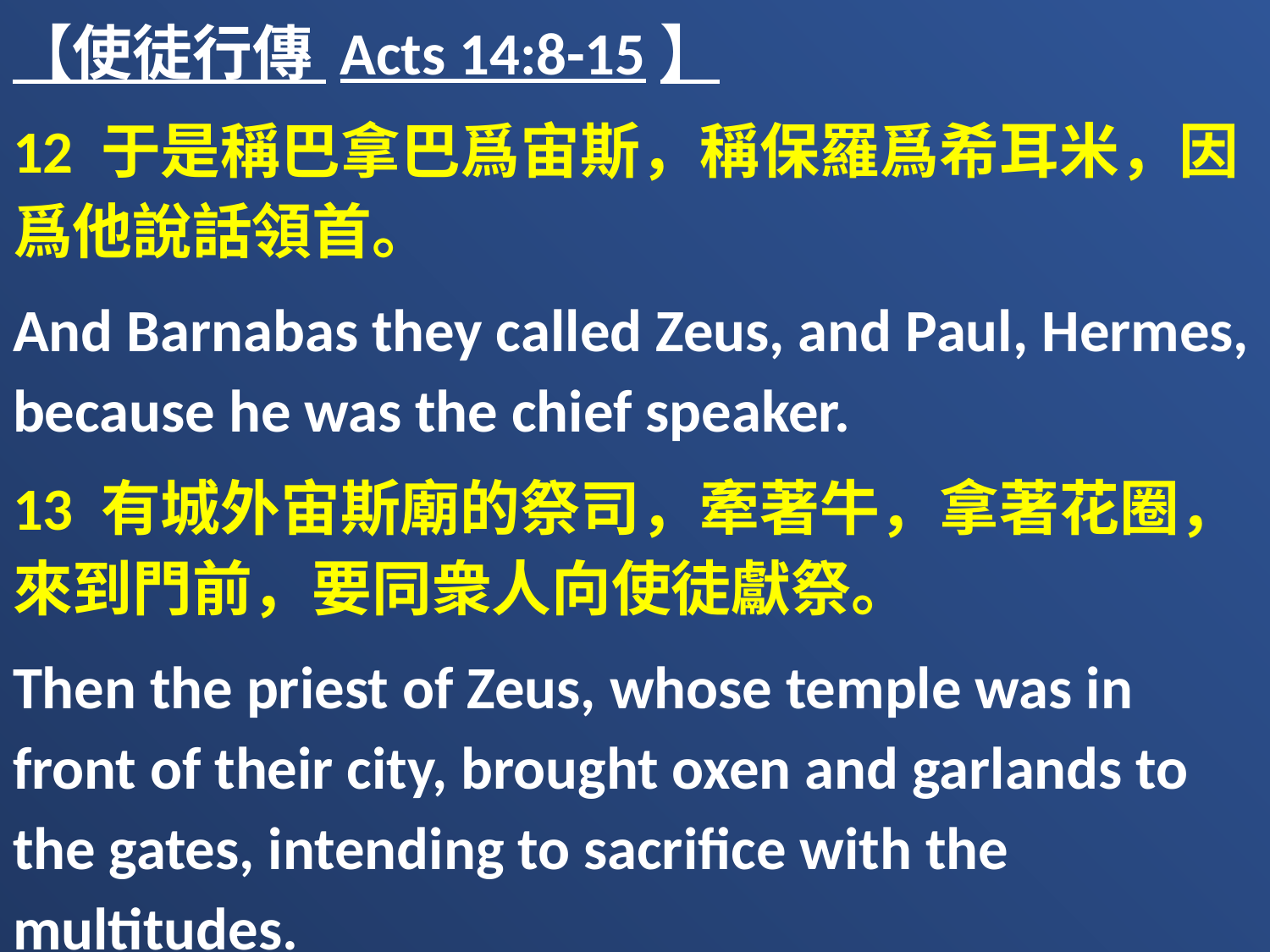

【使徒行傳 Acts 14:8-15】
12 于是稱巴拿巴爲宙斯，稱保羅爲希耳米，因爲他說話領首。
And Barnabas they called Zeus, and Paul, Hermes, because he was the chief speaker.
13 有城外宙斯廟的祭司，牽著牛，拿著花圈，來到門前，要同衆人向使徒獻祭。
Then the priest of Zeus, whose temple was in front of their city, brought oxen and garlands to the gates, intending to sacrifice with the multitudes.